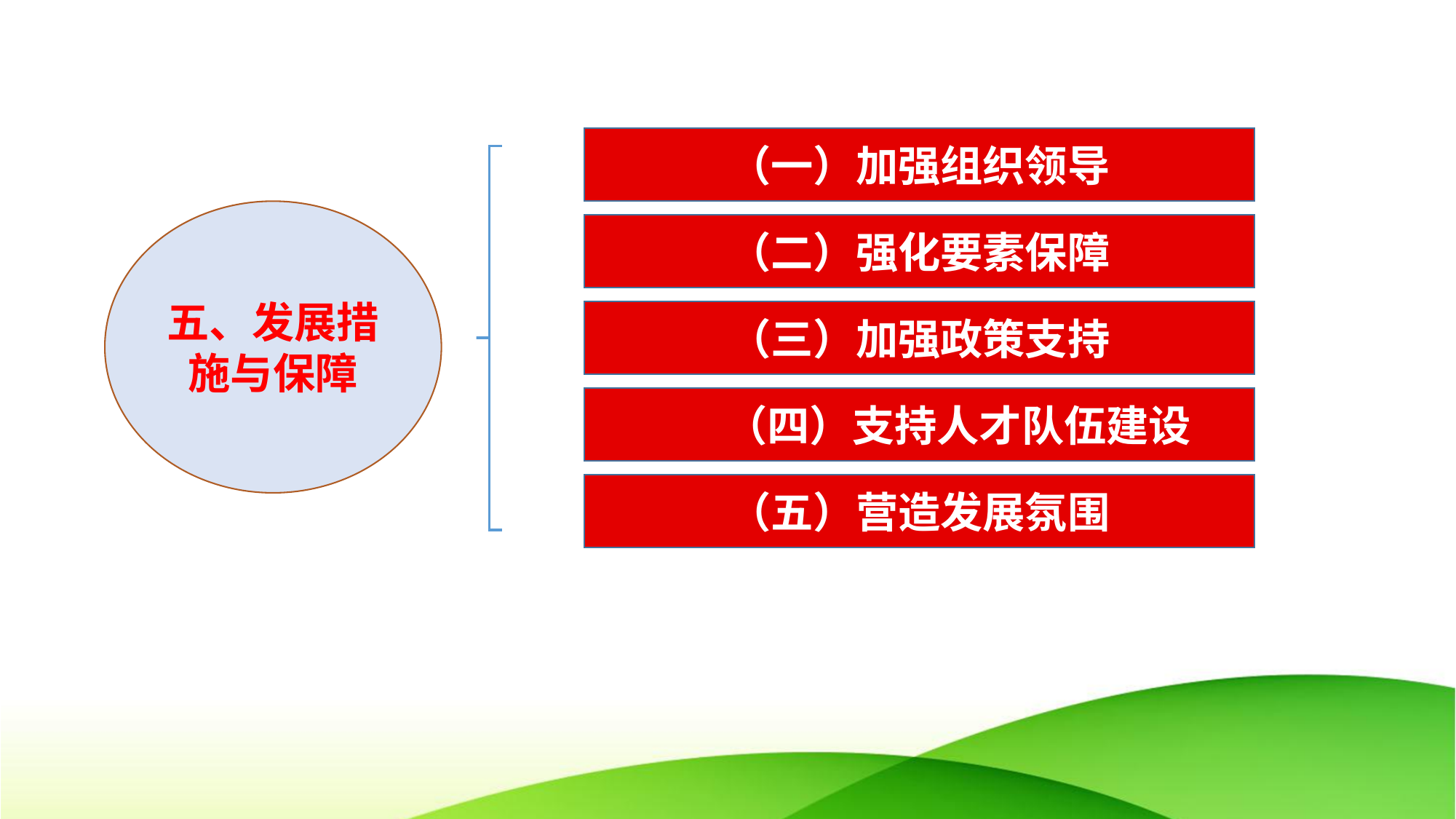

（一）加强组织领导

五、发展措施与保障
（二）强化要素保障
（三）加强政策支持
       （四）支持人才队伍建设
（五）营造发展氛围